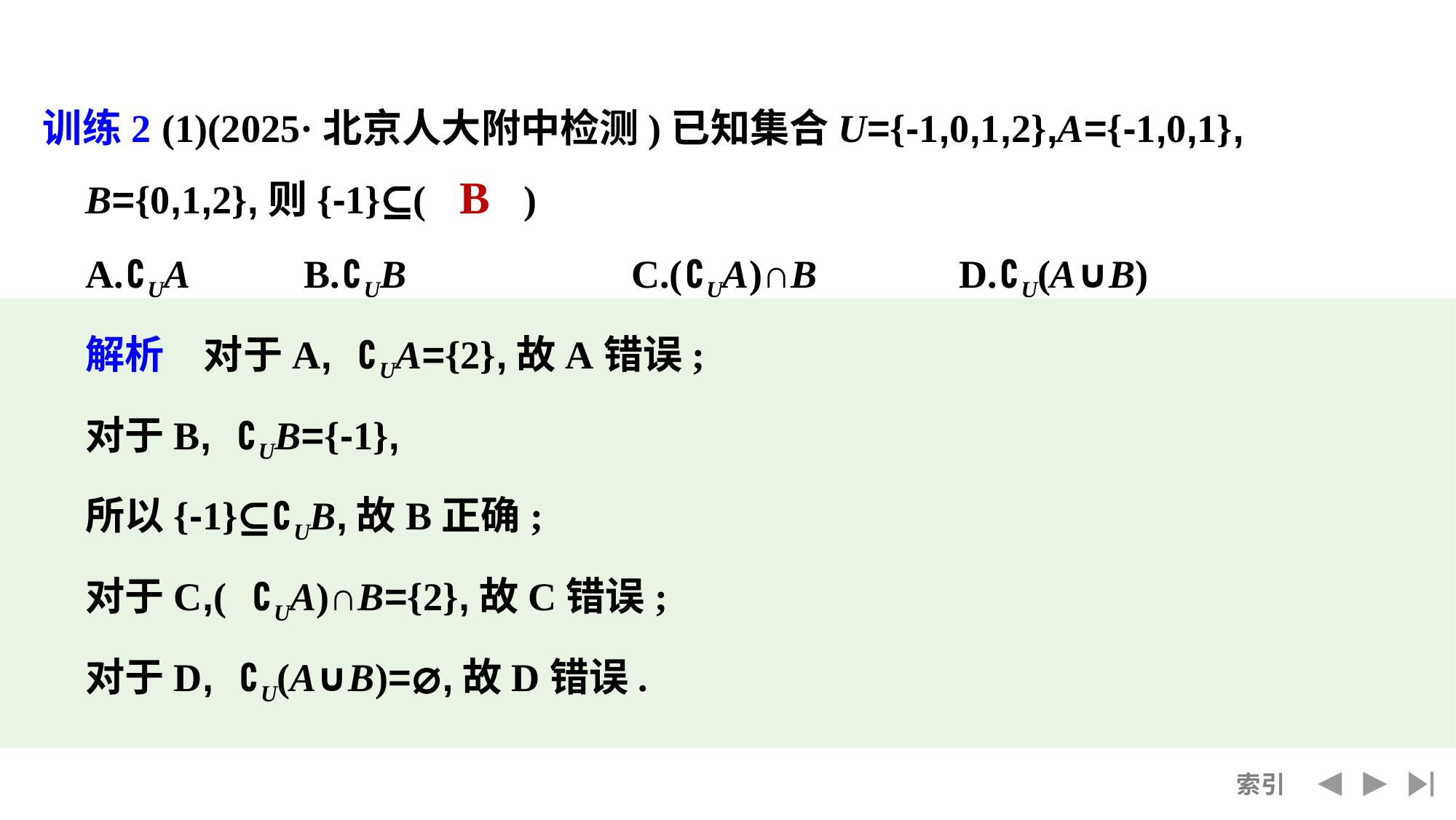

训练2 (1)(2025·北京人大附中检测)已知集合U={-1,0,1,2},A={-1,0,1},
	B={0,1,2},则{-1}⊆(　　)
	A.∁UA		B.∁UB			C.(∁UA)∩B		D.∁U(A∪B)
	解析　对于A, ∁UA={2},故A错误;
	对于B, ∁UB={-1},
	所以{-1}⊆∁UB,故B正确;
	对于C,( ∁UA)∩B={2},故C错误;
	对于D, ∁U(A∪B)=⌀,故D错误.
B